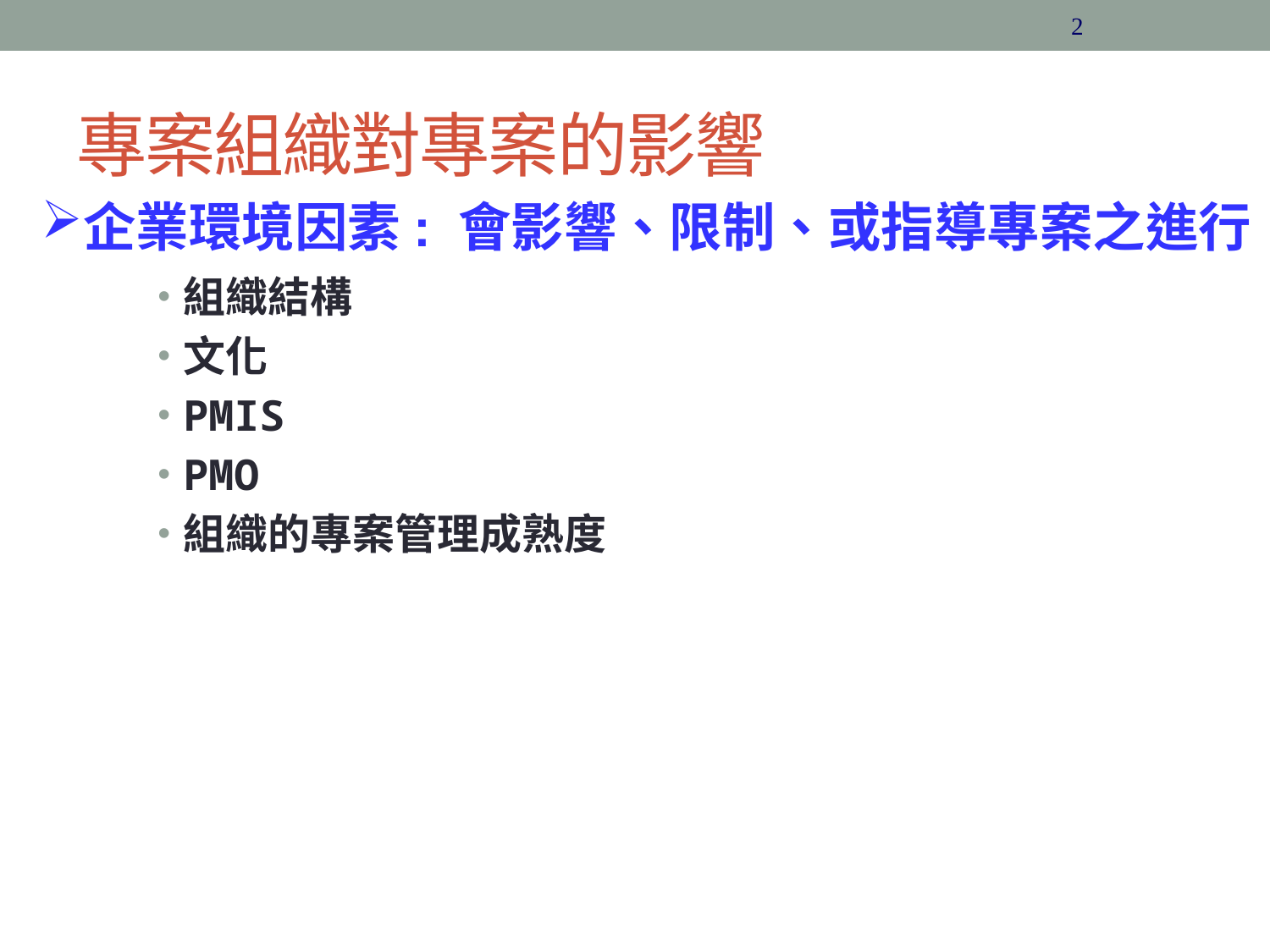

2
# 專案組織對專案的影響
企業環境因素: 會影響、限制、或指導專案之進行
組織結構
文化
PMIS
PMO
組織的專案管理成熟度